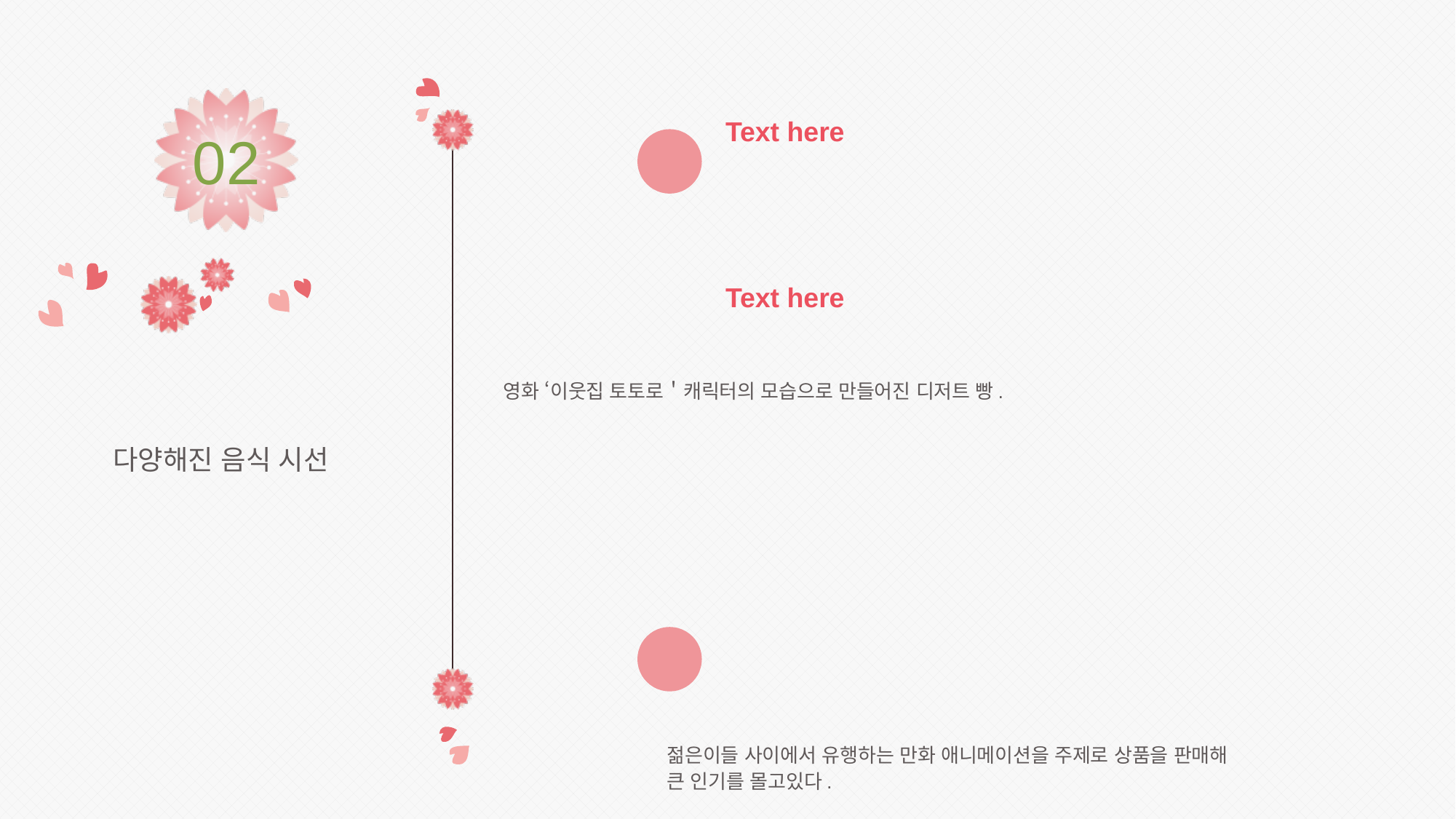

Text here
02

Text here
영화 ‘이웃집 토토로＇캐릭터의 모습으로 만들어진 디저트 빵.
다양해진 음식 시선

젊은이들 사이에서 유행하는 만화 애니메이션을 주제로 상품을 판매해 큰 인기를 몰고있다.